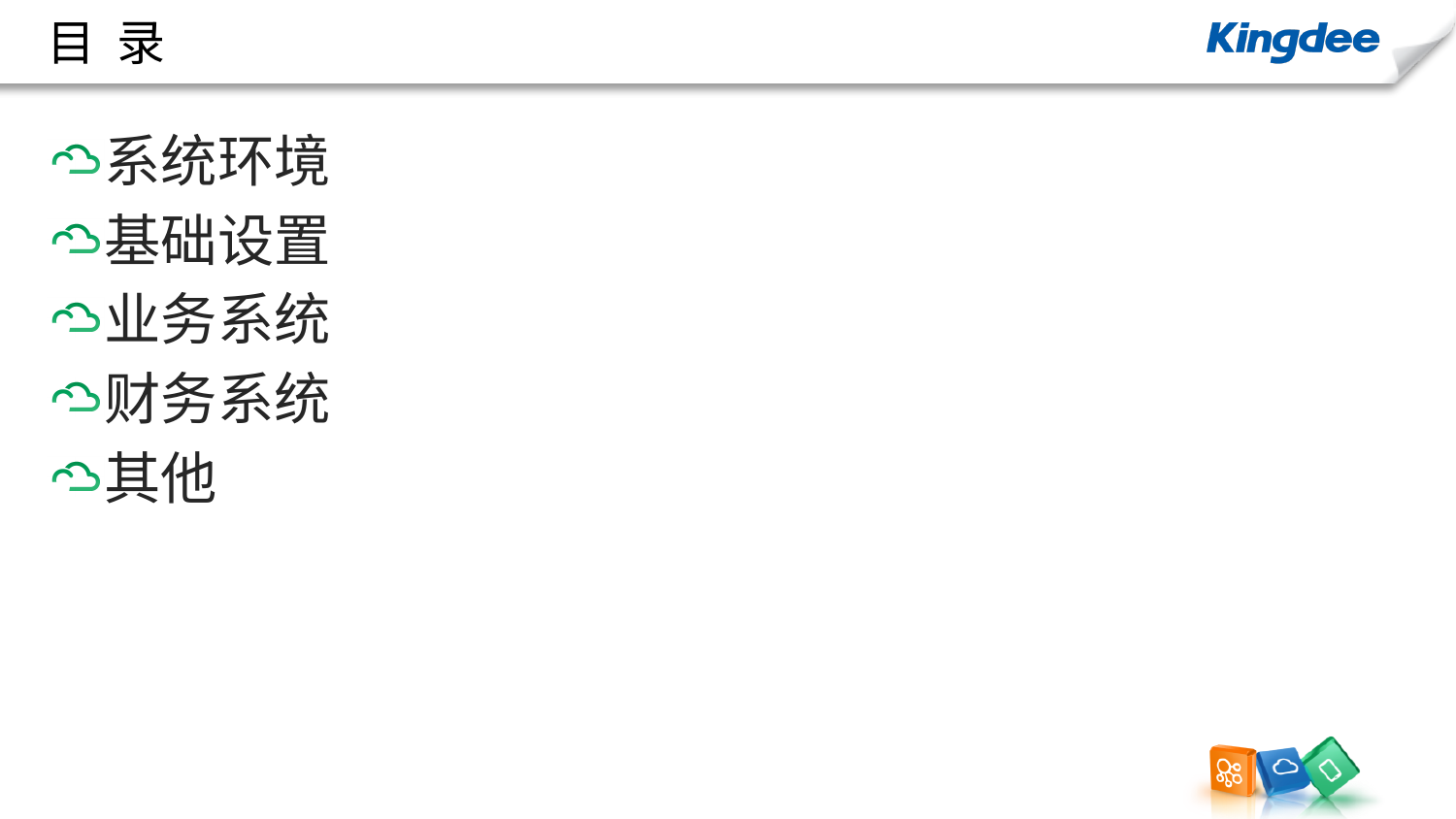

# 目  录
系统环境
基础设置
业务系统
财务系统
其他